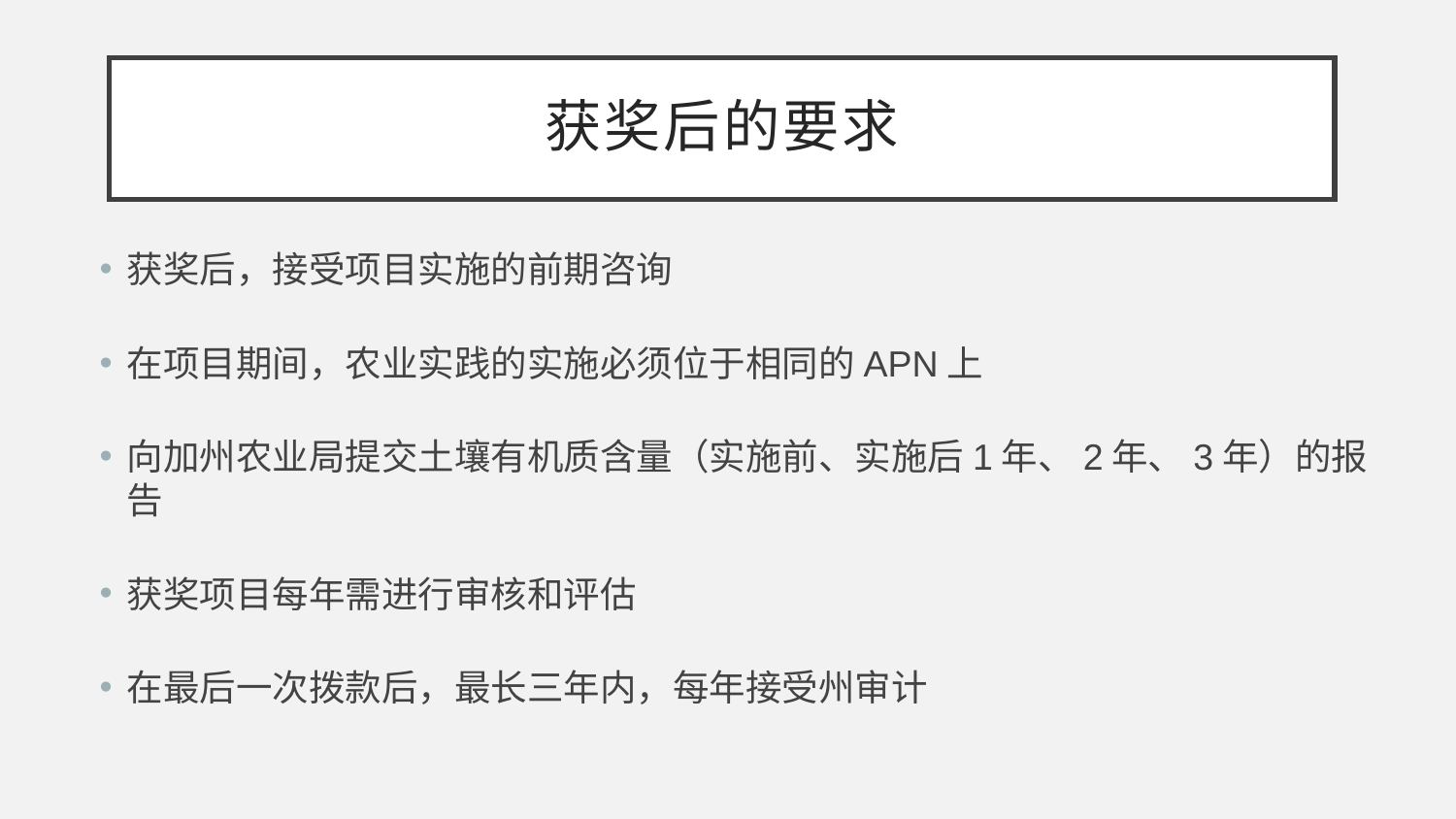

# 获奖后的要求
获奖后，接受项目实施的前期咨询

在项目期间，农业实践的实施必须位于相同的APN上

向加州农业局提交土壤有机质含量（实施前、实施后1年、2年、3年）的报告

获奖项目每年需进行审核和评估

在最后一次拨款后，最长三年内，每年接受州审计